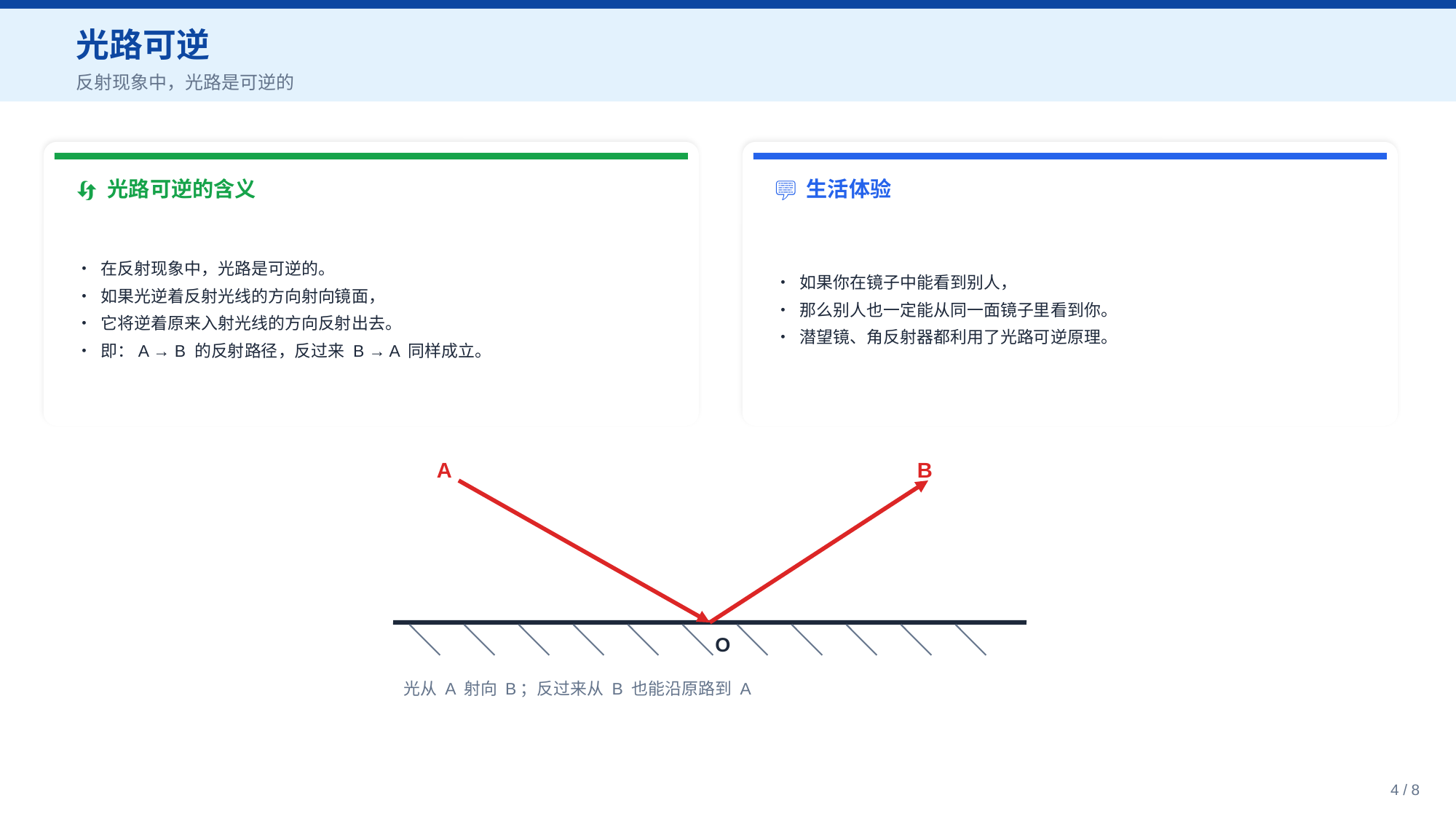

光路可逆
反射现象中，光路是可逆的

🔄 光路可逆的含义
💬 生活体验
• 在反射现象中，光路是可逆的。
• 如果光逆着反射光线的方向射向镜面，
• 它将逆着原来入射光线的方向反射出去。
• 即：A → B 的反射路径，反过来 B → A 同样成立。
• 如果你在镜子中能看到别人，
• 那么别人也一定能从同一面镜子里看到你。
• 潜望镜、角反射器都利用了光路可逆原理。
A
B

O

光从 A 射向 B；反过来从 B 也能沿原路到 A
4 / 8